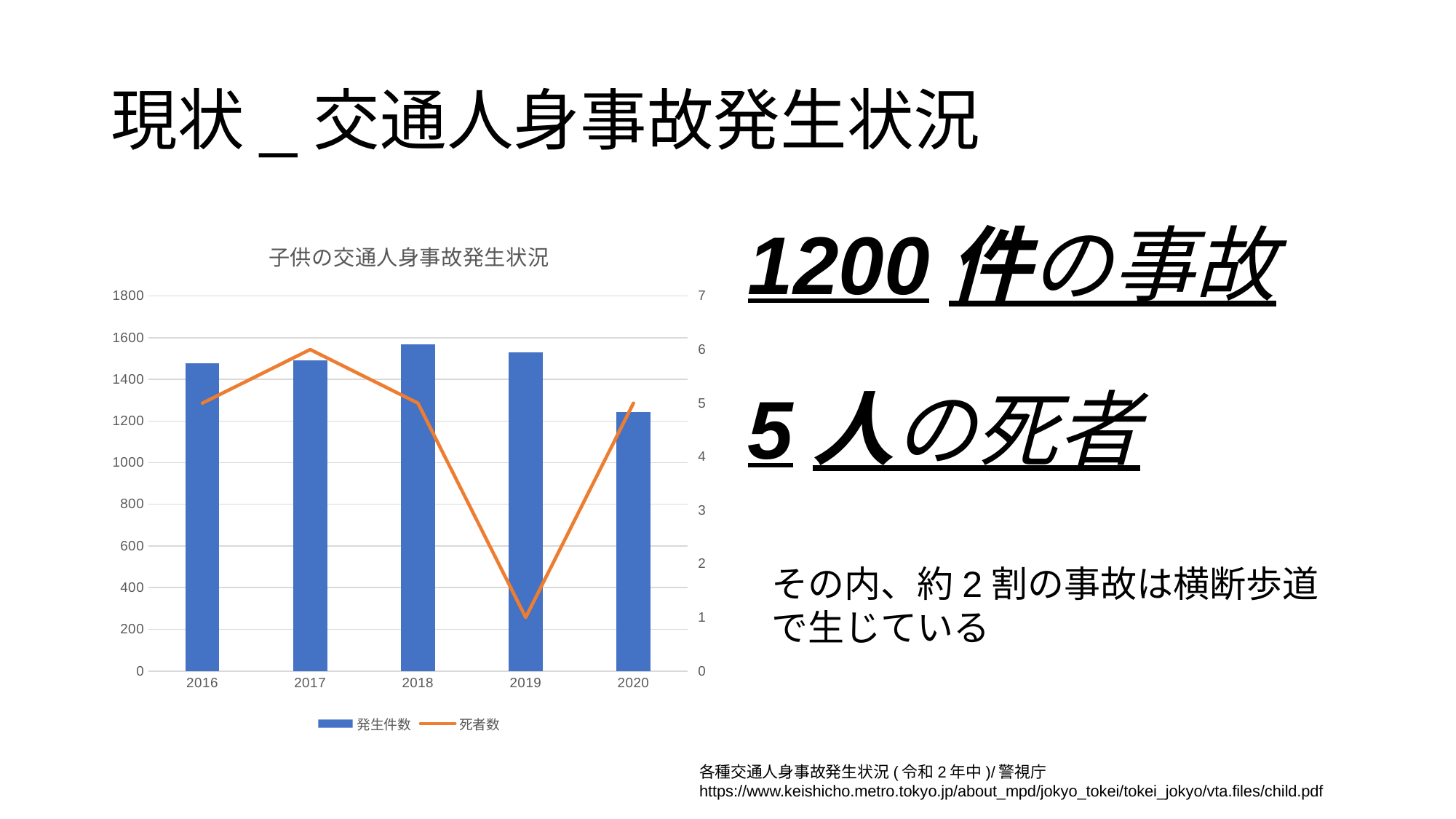

# 現状_交通人身事故発生状況

### Chart: 子供の交通人身事故発生状況

| Category | 発生件数 | 死者数 |
|---|---|---|
| 2016 | 1478.0 | 5.0 |
| 2017 | 1490.0 | 6.0 |
| 2018 | 1567.0 | 5.0 |
| 2019 | 1530.0 | 1.0 |
| 2020 | 1244.0 | 5.0 |
1200件の事故

5人の死者

その内、約2割の事故は横断歩道で生じている

各種交通人身事故発生状況(令和2年中)/警視庁
https://www.keishicho.metro.tokyo.jp/about_mpd/jokyo_tokei/tokei_jokyo/vta.files/child.pdf